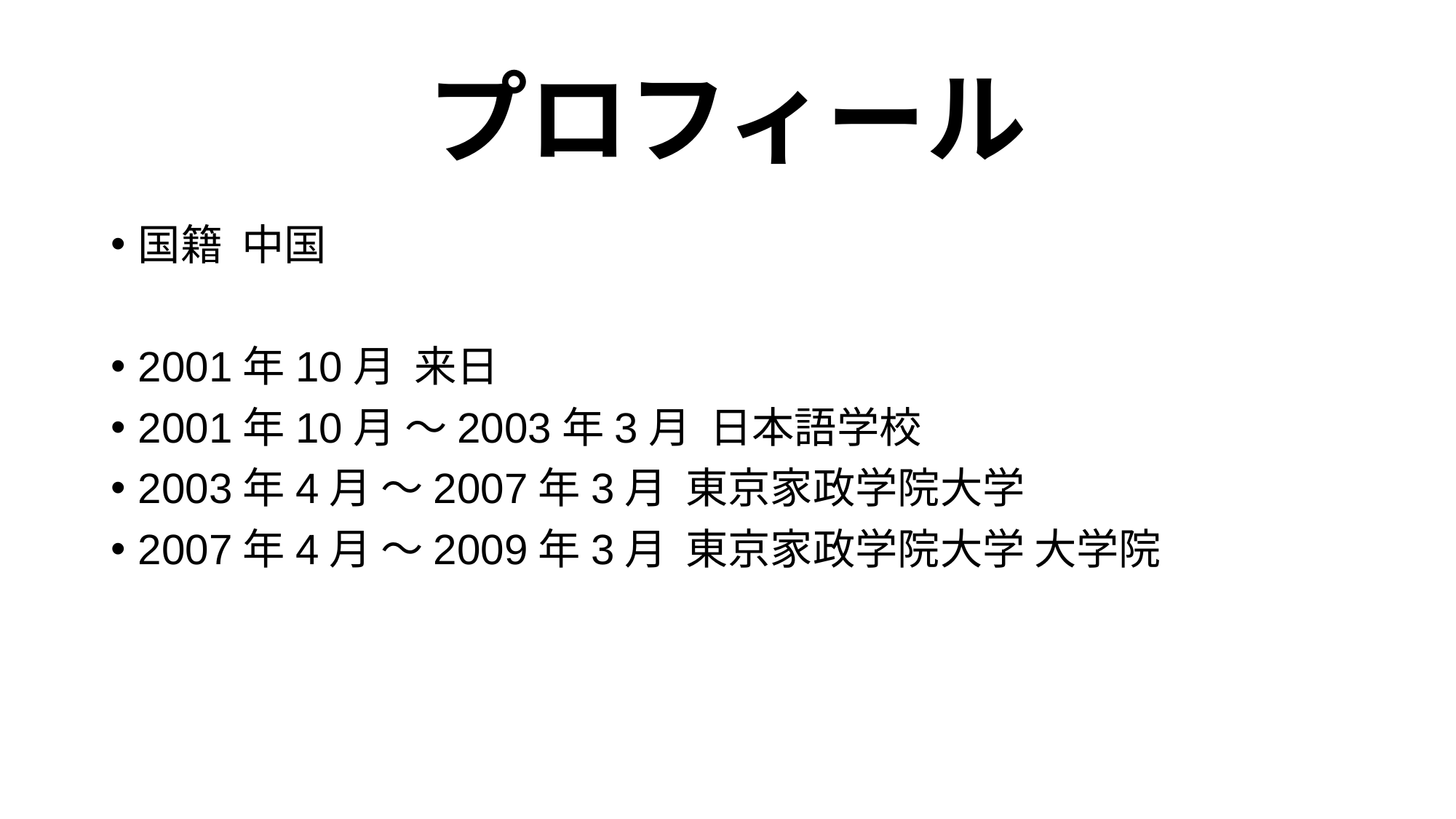

# プロフィール
国籍  中国

2001年10月  来日
2001年10月 〜2003年3月  日本語学校
2003年4月 〜2007年3月  東京家政学院大学
2007年4月 〜2009年3月  東京家政学院大学 大学院